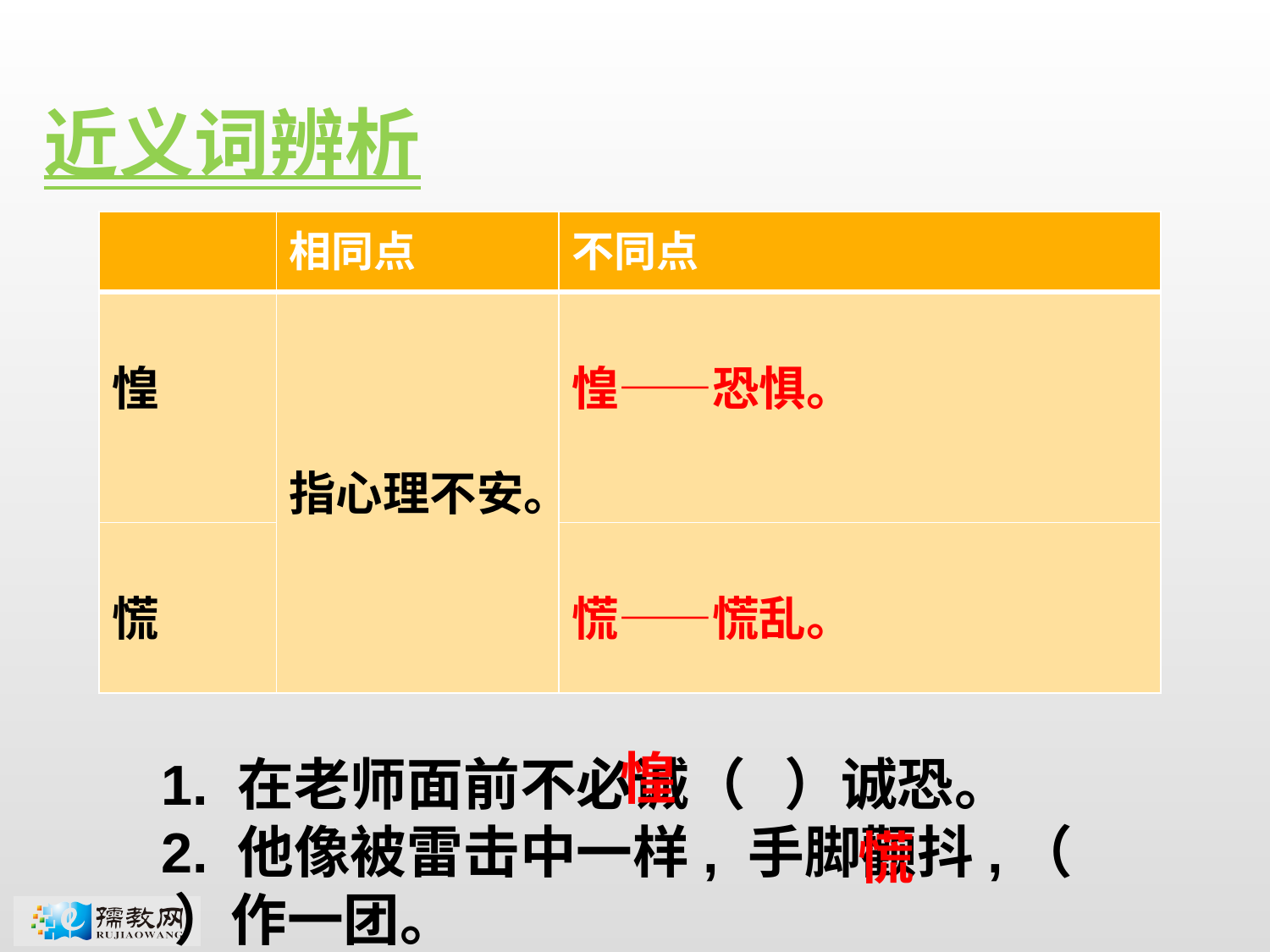

近义词辨析
|  | 相同点 | 不同点 |
| --- | --- | --- |
| 惶 | 指心理不安。 | 惶——恐惧。 |
| 慌 |  | 慌——慌乱。 |

1. 在老师面前不必诚（   ）诚恐。
2. 他像被雷击中一样, 手脚颧抖,（    ）作一团。
惶
慌